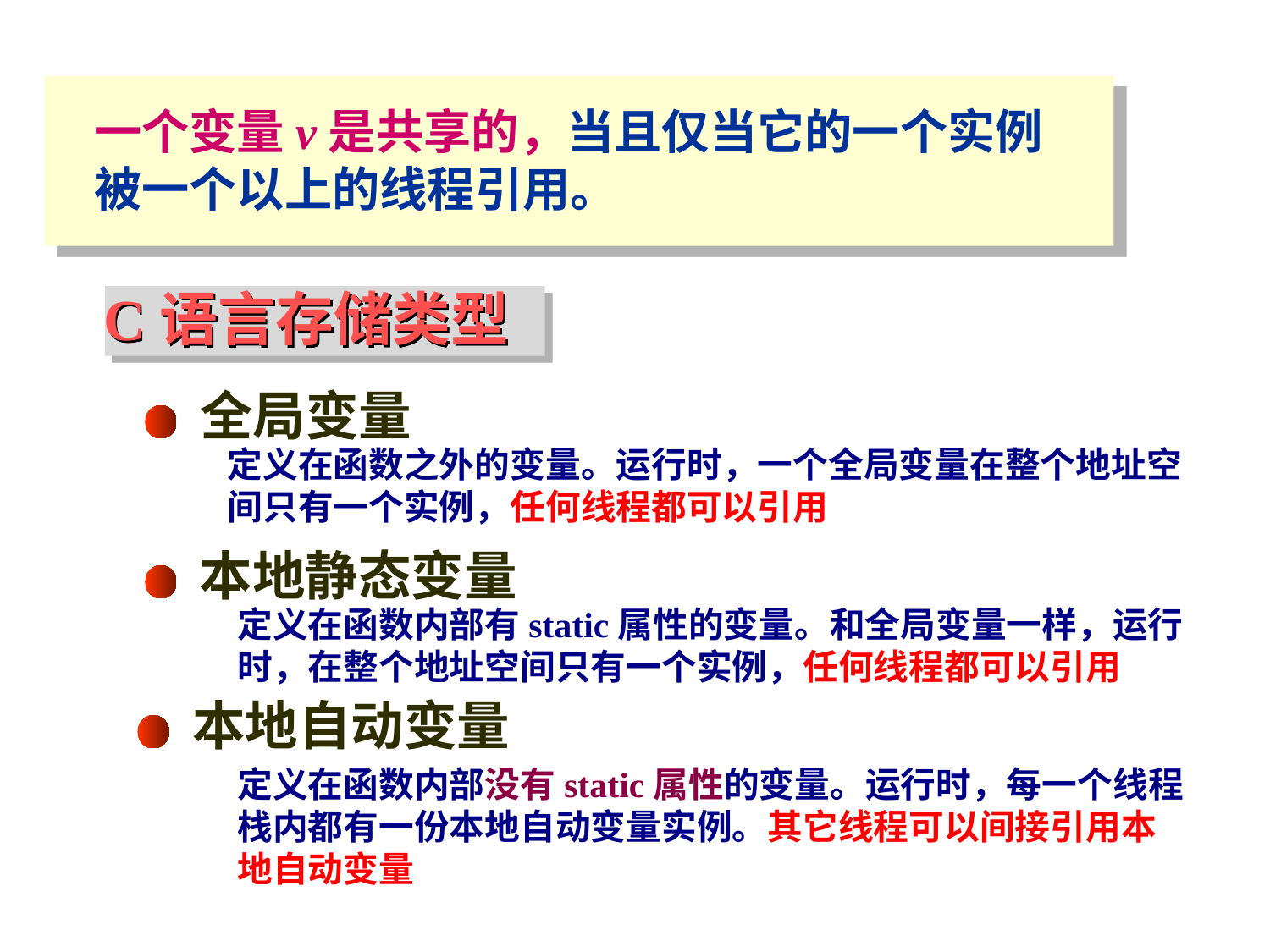

一个变量v是共享的，当且仅当它的一个实例
被一个以上的线程引用。
C语言存储类型

全局变量

定义在函数之外的变量。运行时，一个全局变量在整个地址空间只有一个实例，任何线程都可以引用
本地静态变量

定义在函数内部有static属性的变量。和全局变量一样，运行时，在整个地址空间只有一个实例，任何线程都可以引用
本地自动变量

定义在函数内部没有static属性的变量。运行时，每一个线程栈内都有一份本地自动变量实例。其它线程可以间接引用本地自动变量